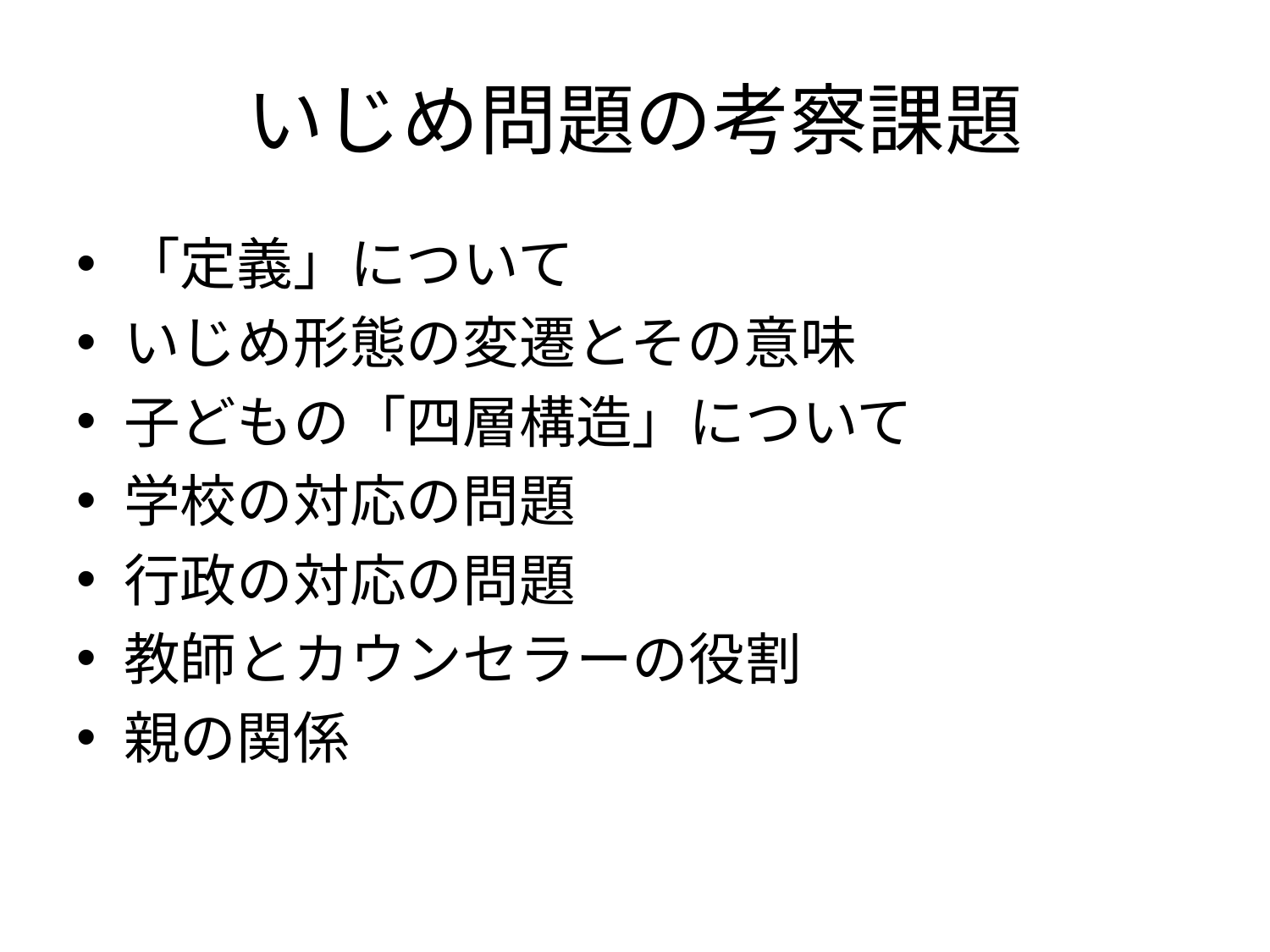

# いじめ問題の考察課題
「定義」について
いじめ形態の変遷とその意味
子どもの「四層構造」について
学校の対応の問題
行政の対応の問題
教師とカウンセラーの役割
親の関係